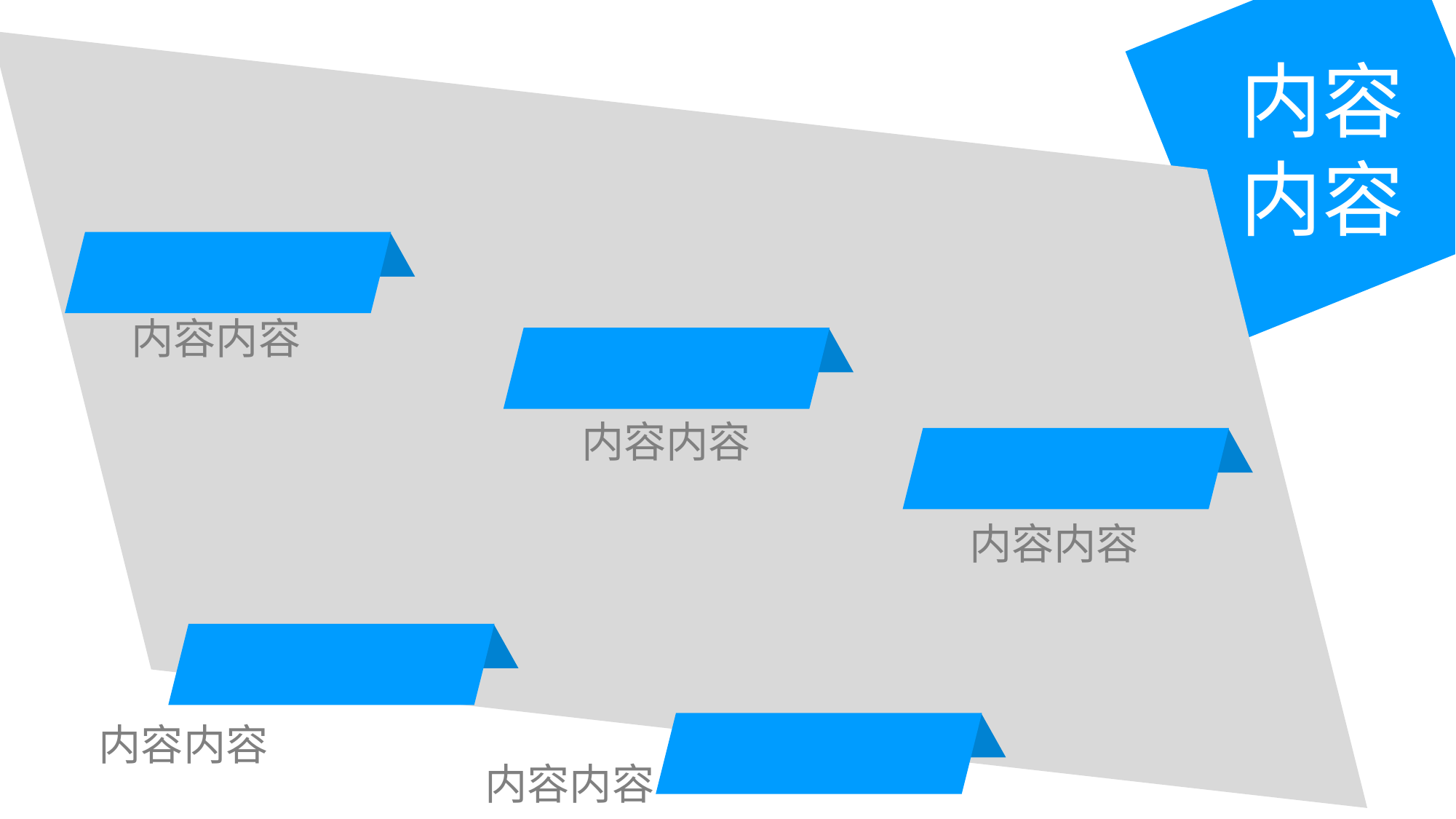

内容
内容

内容内容

内容内容

内容内容

内容内容

内容内容